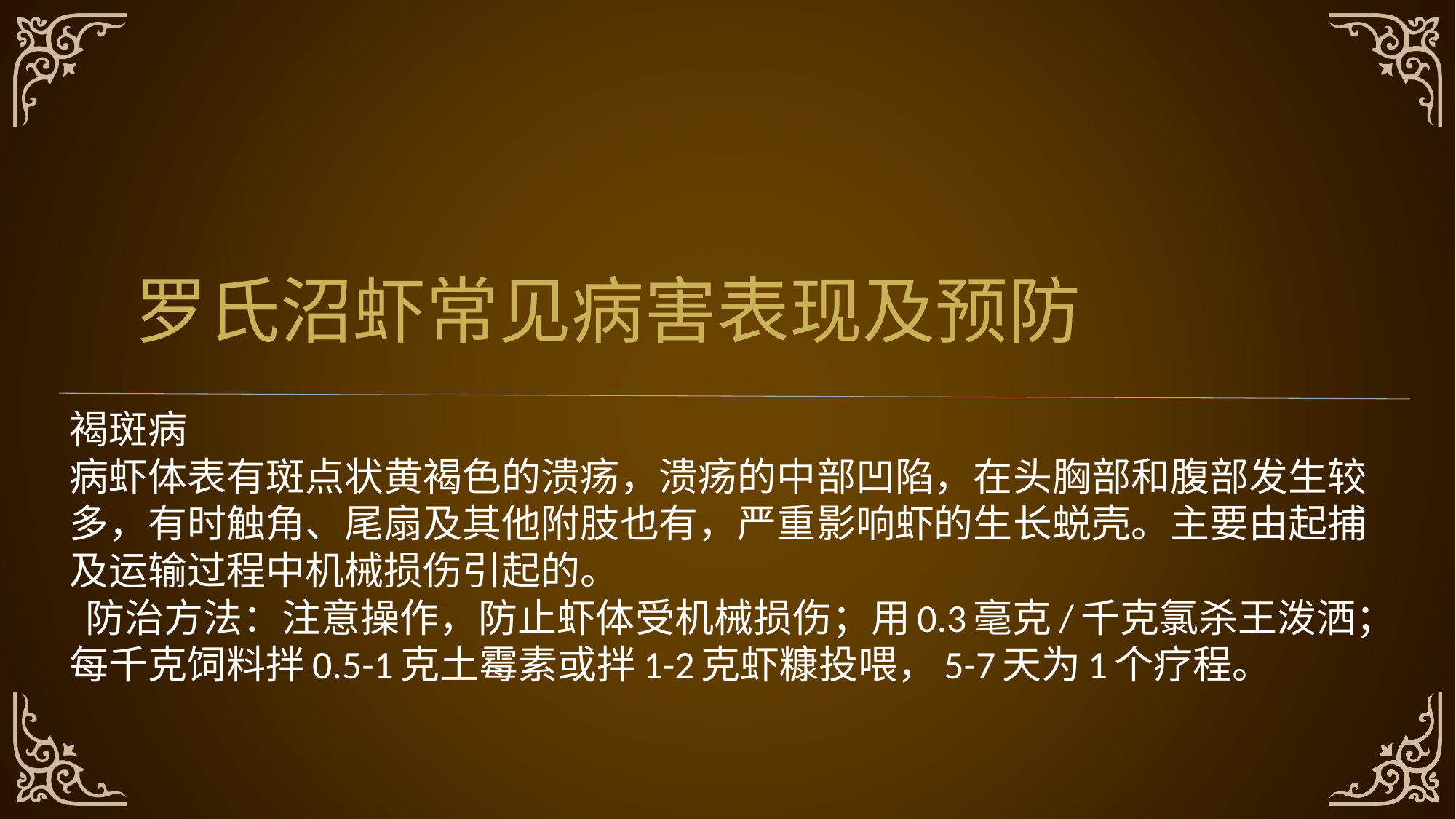

罗氏沼虾常见病害表现及预防
褐斑病
病虾体表有斑点状黄褐色的溃疡，溃疡的中部凹陷，在头胸部和腹部发生较多，有时触角、尾扇及其他附肢也有，严重影响虾的生长蜕壳。主要由起捕及运输过程中机械损伤引起的。
 防治方法：注意操作，防止虾体受机械损伤；用0.3毫克/千克氯杀王泼洒；每千克饲料拌0.5-1克土霉素或拌1-2克虾糠投喂，5-7天为1个疗程。